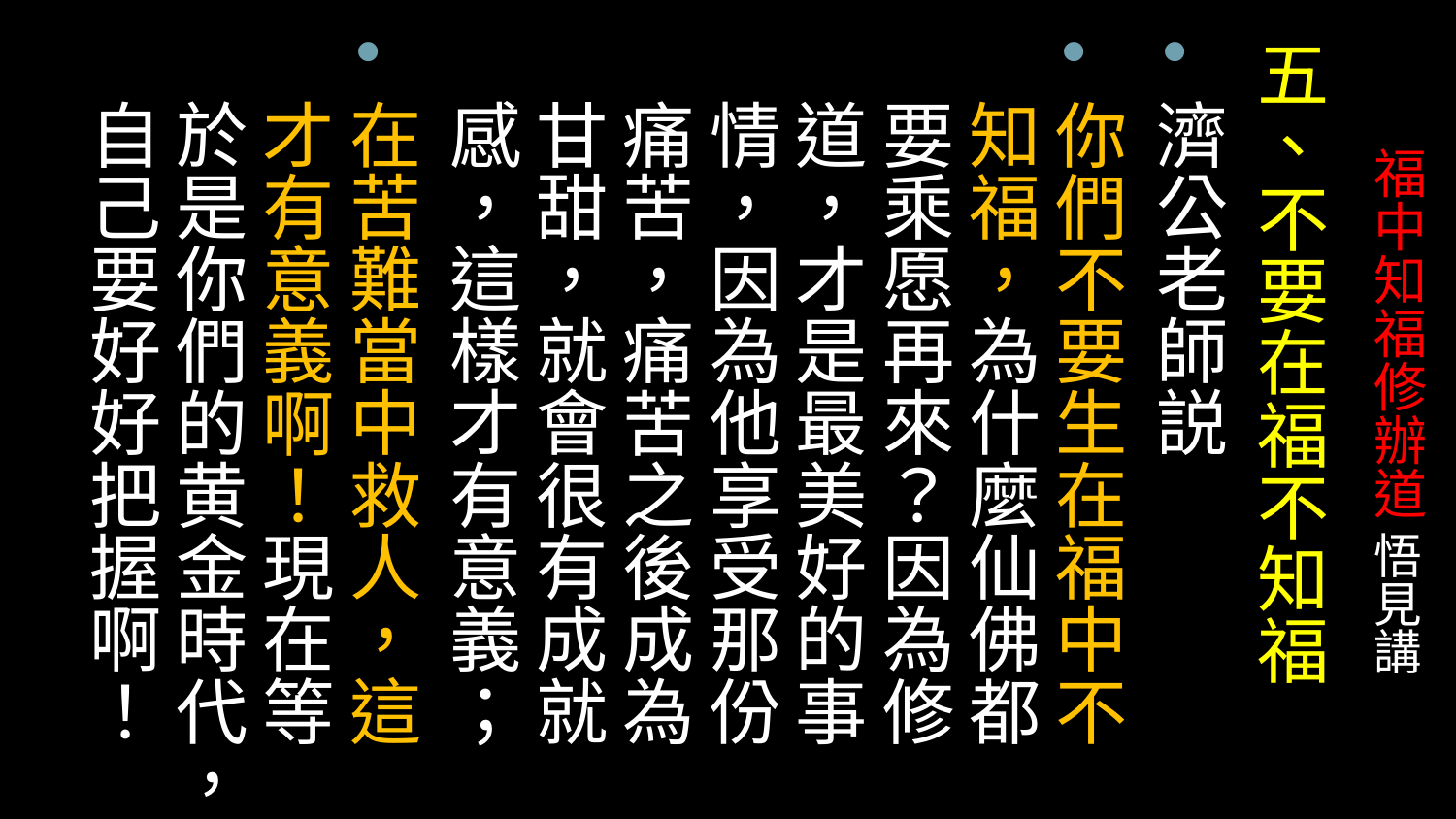

五、不要在福不知福
濟公老師説
你們不要生在福中不知福，為什麼仙佛都要乘愿再來？因為修道，才是最美好的事情，因為他享受那份痛苦，痛苦之後成為甘甜，就會很有成就感，這樣才有意義；
在苦難當中救人，這才有意義啊！現在等於是你們的黄金時代，自己要好好把握啊！

# 福中知福修辦道 悟見講